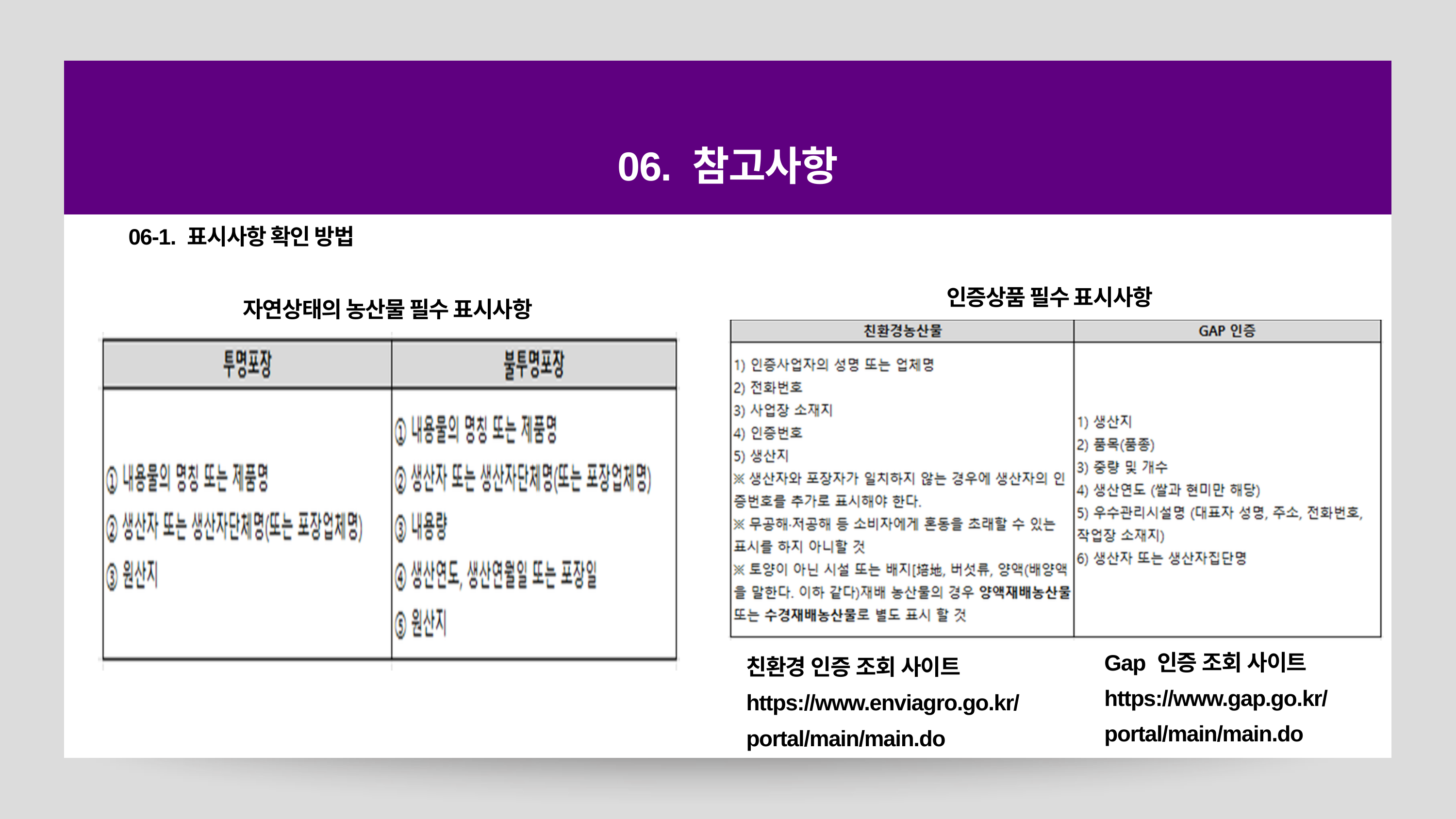

06. 참고사항
06-1. 표시사항 확인 방법
인증상품 필수 표시사항
자연상태의 농산물 필수 표시사항

Gap 인증 조회 사이트
https://www.gap.go.kr/portal/main/main.do
친환경 인증 조회 사이트
https://www.enviagro.go.kr/portal/main/main.do